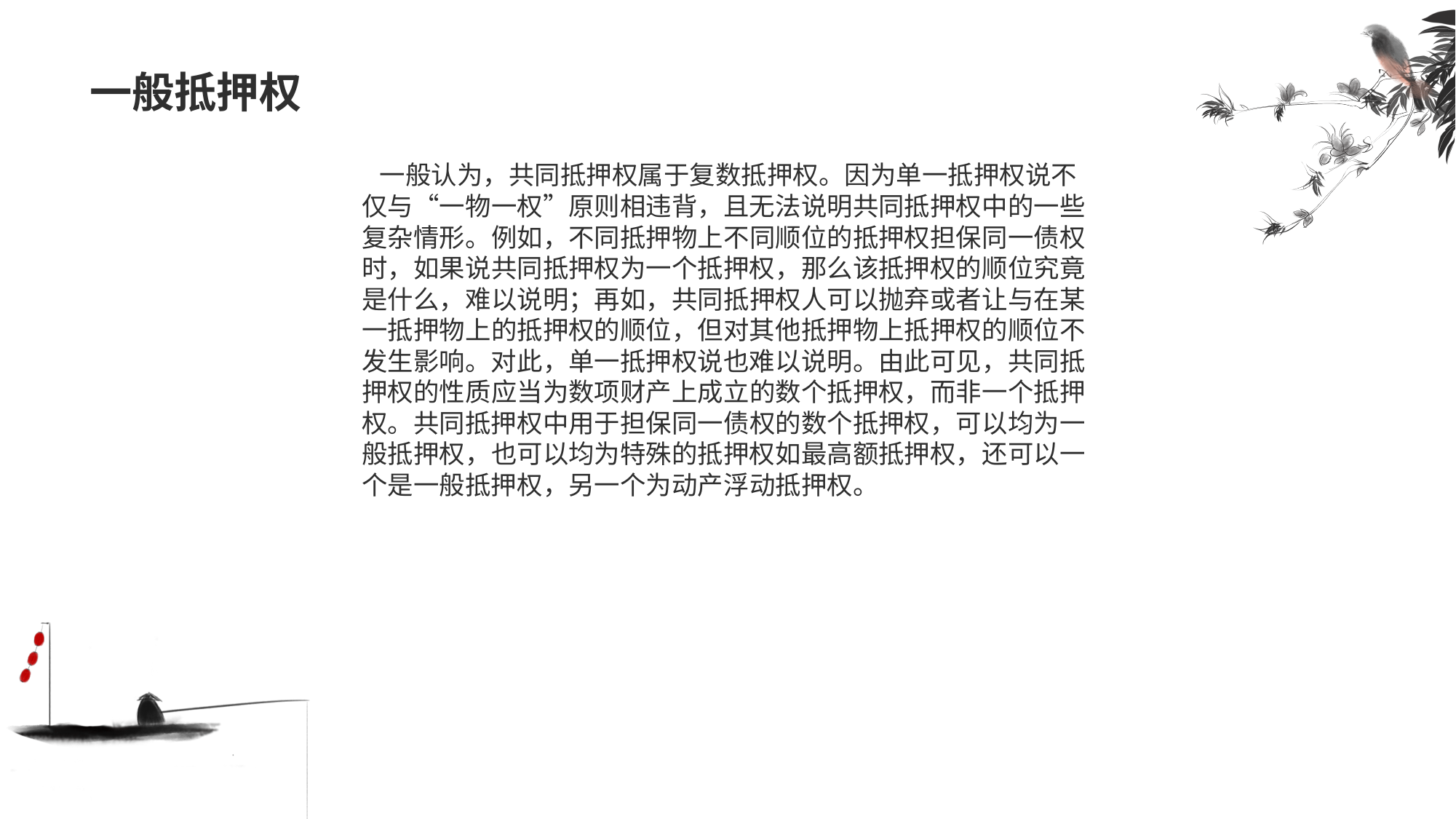

# 一般抵押权

  一般认为，共同抵押权属于复数抵押权。因为单一抵押权说不仅与“一物一权”原则相违背，且无法说明共同抵押权中的一些复杂情形。例如，不同抵押物上不同顺位的抵押权担保同一债权时，如果说共同抵押权为一个抵押权，那么该抵押权的顺位究竟是什么，难以说明；再如，共同抵押权人可以抛弃或者让与在某一抵押物上的抵押权的顺位，但对其他抵押物上抵押权的顺位不发生影响。对此，单一抵押权说也难以说明。由此可见，共同抵押权的性质应当为数项财产上成立的数个抵押权，而非一个抵押权。共同抵押权中用于担保同一债权的数个抵押权，可以均为一般抵押权，也可以均为特殊的抵押权如最高额抵押权，还可以一个是一般抵押权，另一个为动产浮动抵押权。
76